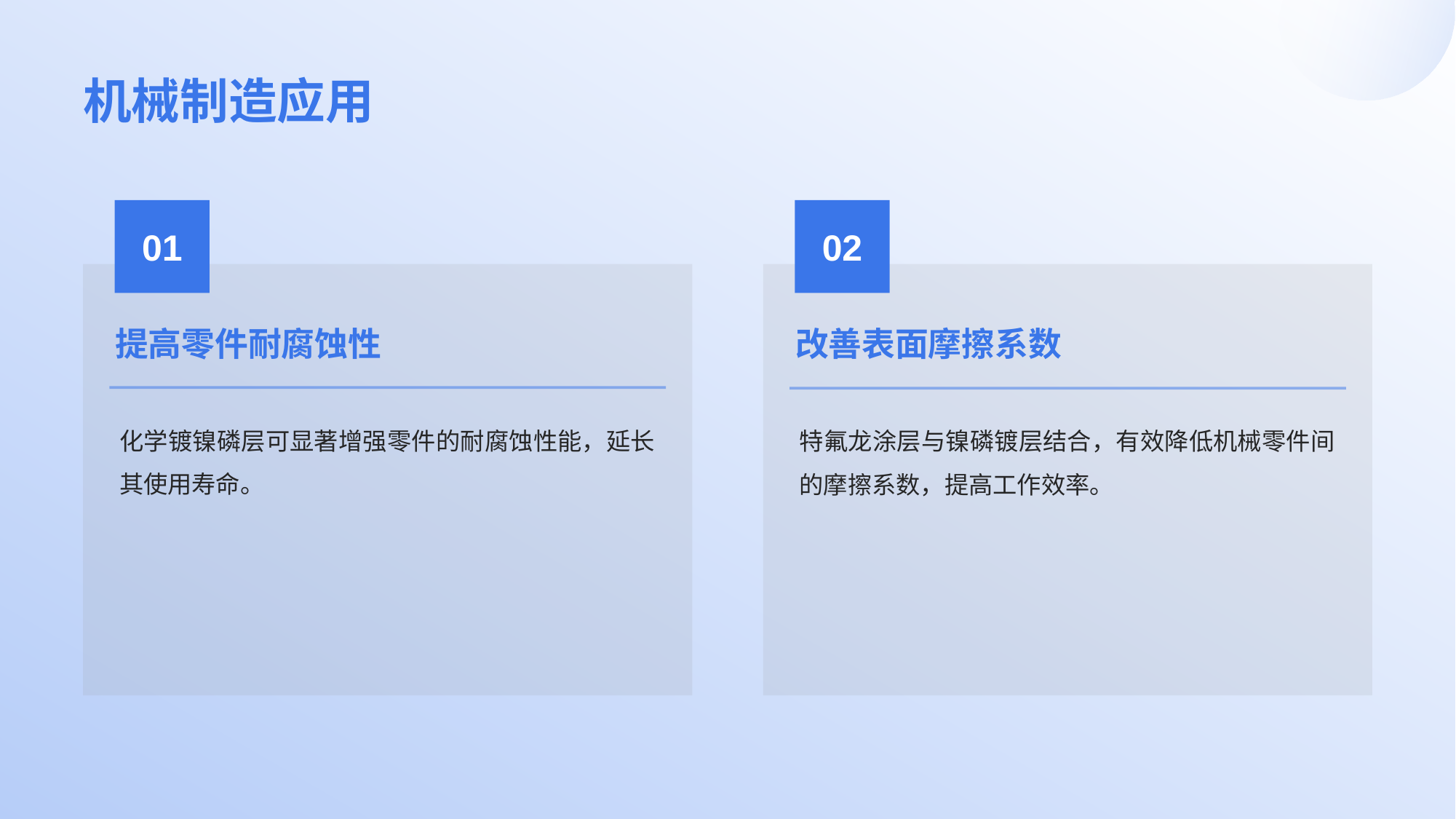

# 机械制造应用
01
02

提高零件耐腐蚀性
改善表面摩擦系数
化学镀镍磷层可显著增强零件的耐腐蚀性能，延长其使用寿命。
特氟龙涂层与镍磷镀层结合，有效降低机械零件间的摩擦系数，提高工作效率。